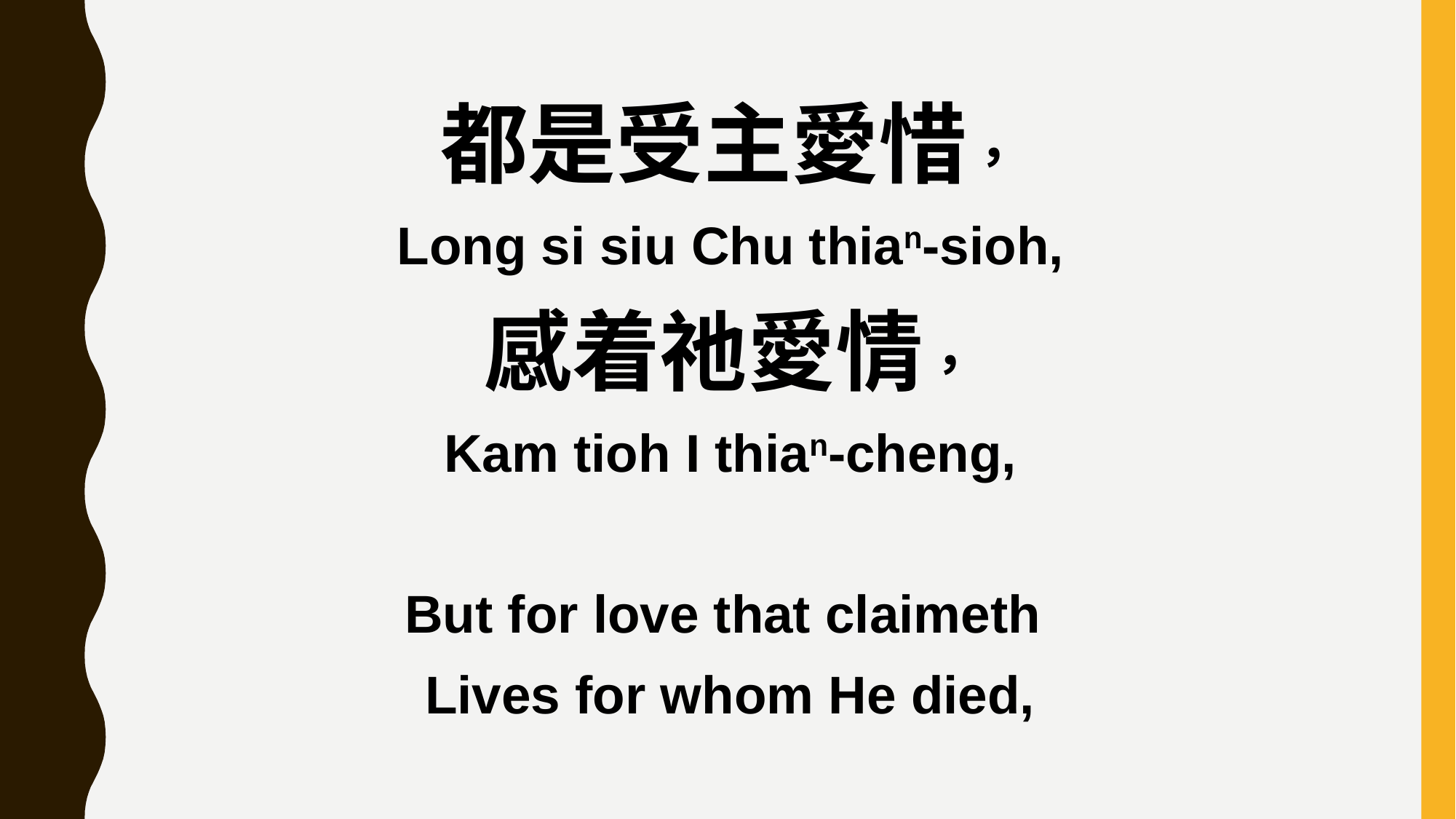

都是受主愛惜，
Long si siu Chu thian-sioh,
感着祂愛情，
Kam tioh I thian-cheng,

But for love that claimeth
Lives for whom He died,